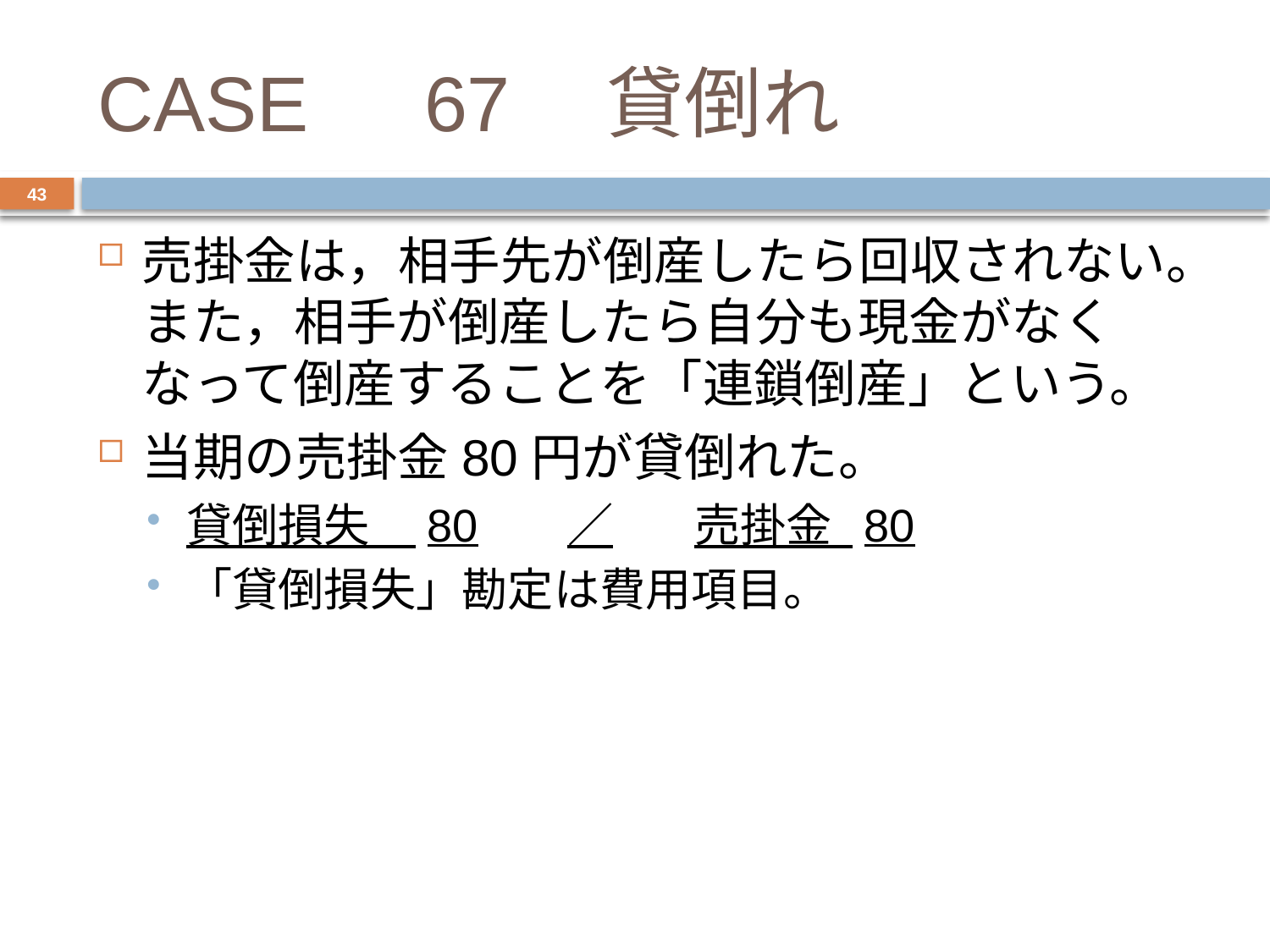

# CASE　67　貸倒れ
43
売掛金は，相手先が倒産したら回収されない。また，相手が倒産したら自分も現金がなくなって倒産することを「連鎖倒産」という。
当期の売掛金80円が貸倒れた。
貸倒損失　80	／	売掛金  80
「貸倒損失」勘定は費用項目。